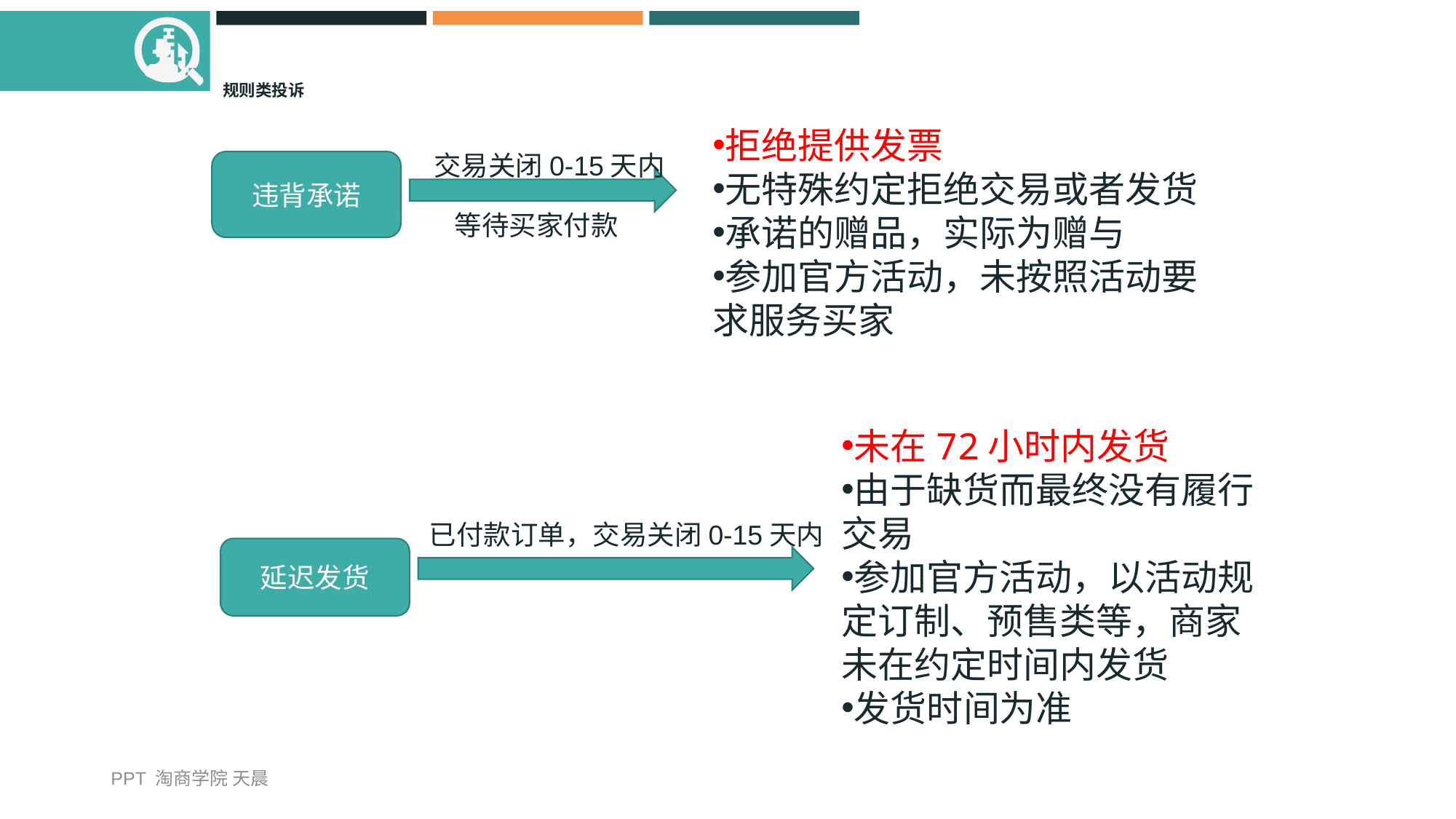

# 规则类投诉
拒绝提供发票
无特殊约定拒绝交易或者发货
承诺的赠品，实际为赠与
参加官方活动，未按照活动要求服务买家
交易关闭0-15天内
违背承诺

等待买家付款
未在72小时内发货
由于缺货而最终没有履行交易
参加官方活动，以活动规定订制、预售类等，商家未在约定时间内发货
发货时间为准
已付款订单，交易关闭0-15天内
延迟发货

PPT 淘商学院 天晨